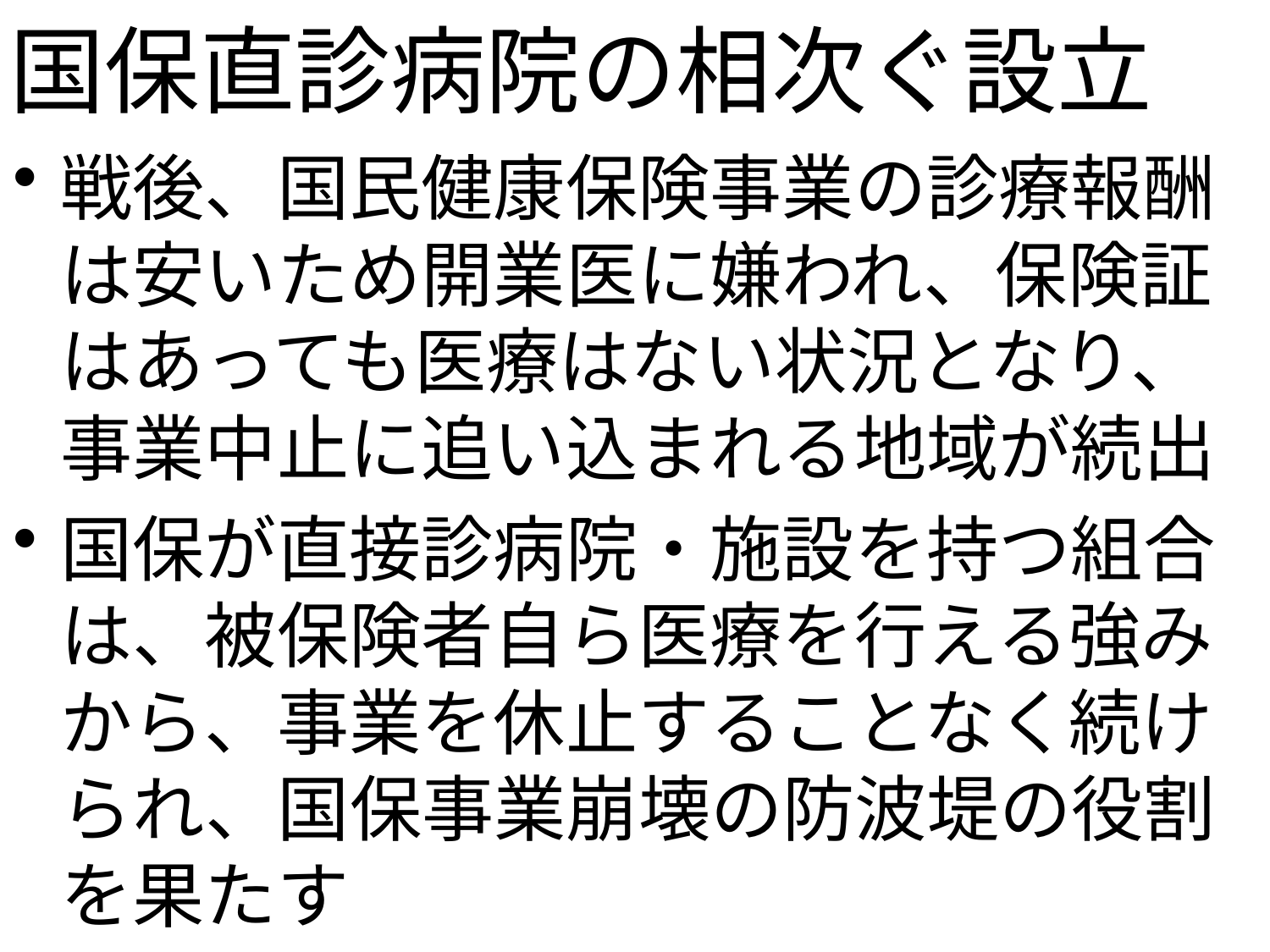

# 国保直診病院の相次ぐ設立
戦後、国民健康保険事業の診療報酬は安いため開業医に嫌われ、保険証はあっても医療はない状況となり、事業中止に追い込まれる地域が続出
国保が直接診病院・施設を持つ組合は、被保険者自ら医療を行える強みから、事業を休止することなく続けられ、国保事業崩壊の防波堤の役割を果たす